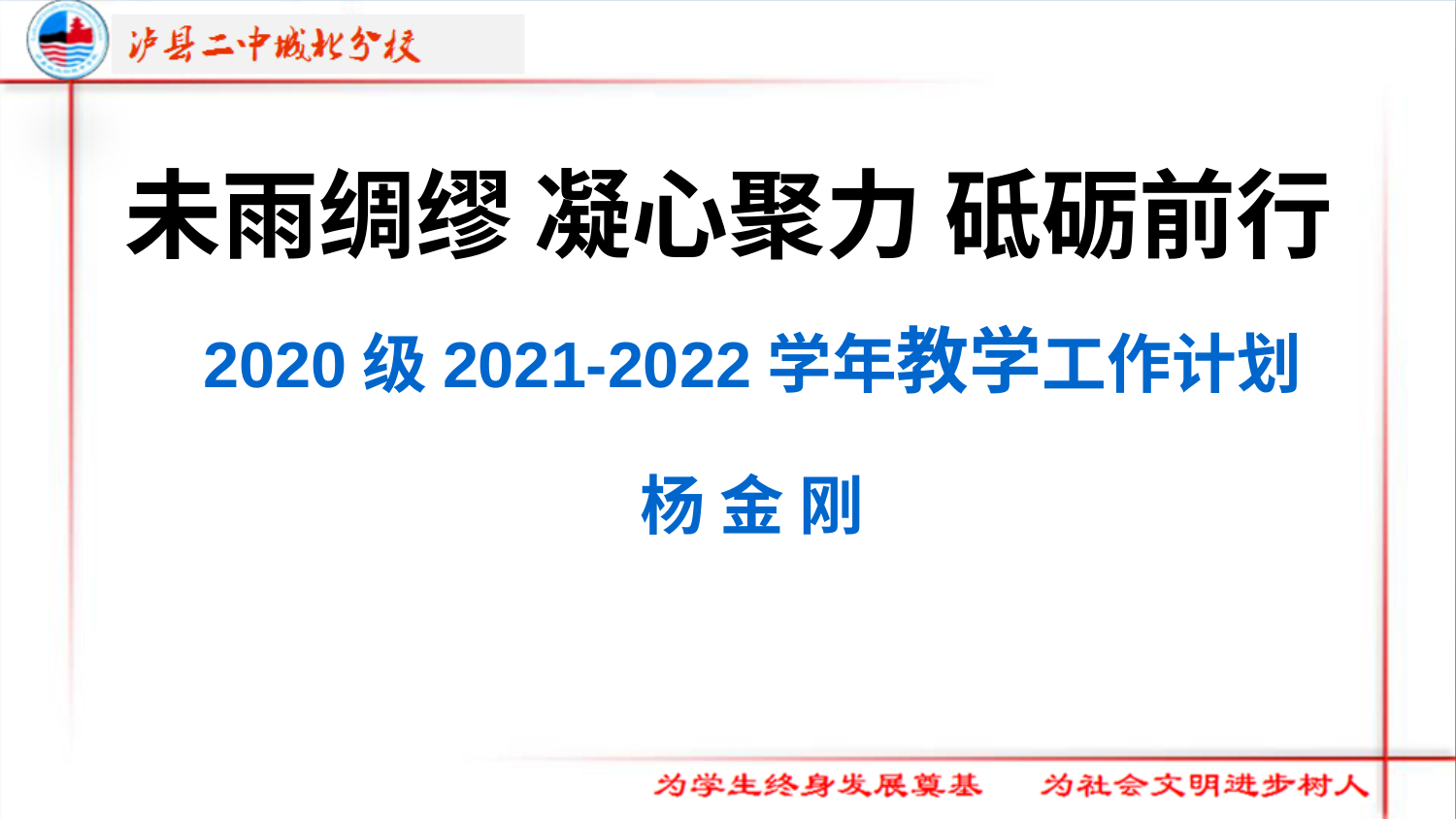

未雨绸缪 凝心聚力 砥砺前行
# 2020级2021-2022学年教学工作计划 杨 金 刚